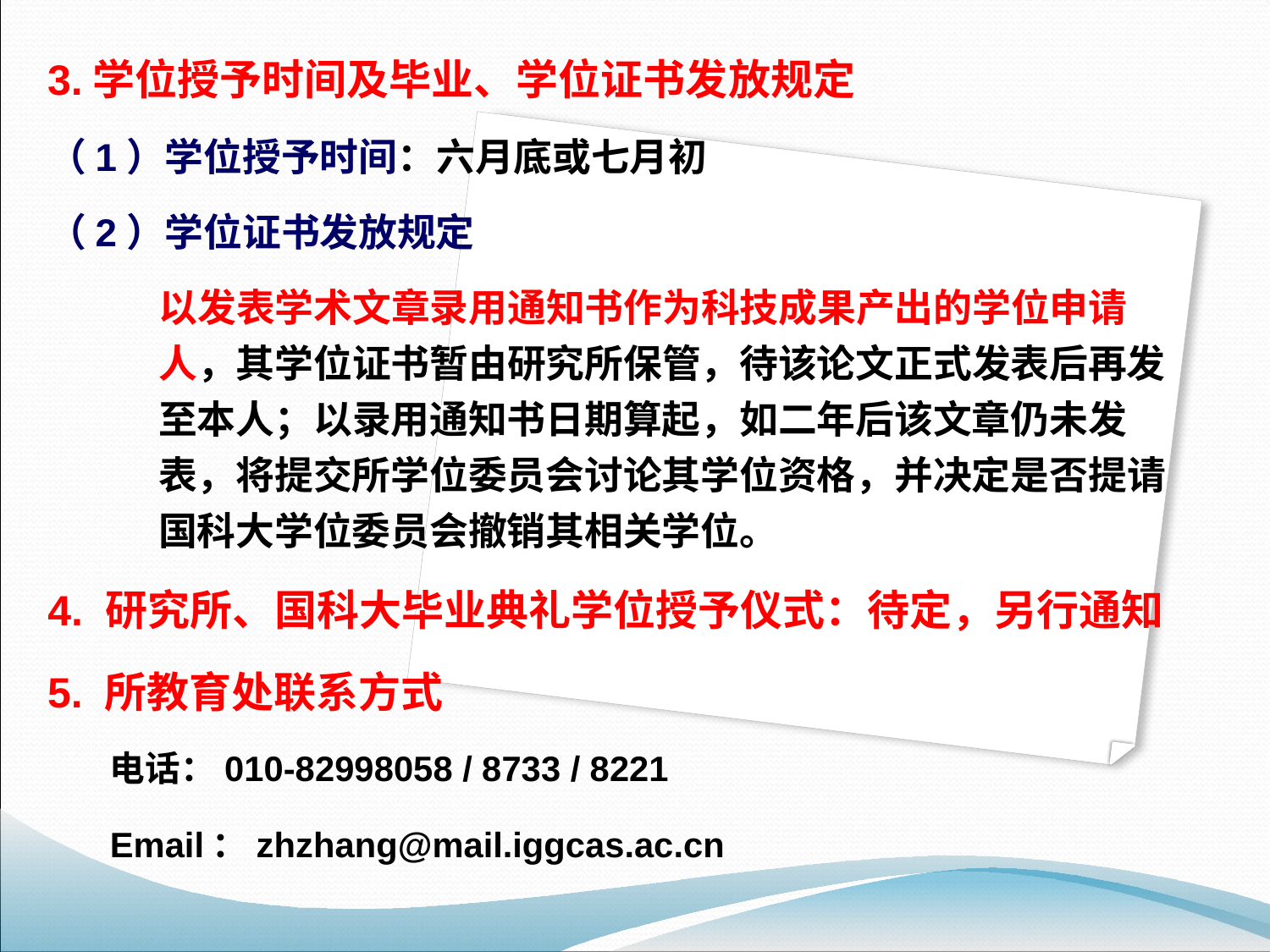

3.学位授予时间及毕业、学位证书发放规定
（1）学位授予时间：六月底或七月初
（2）学位证书发放规定
以发表学术文章录用通知书作为科技成果产出的学位申请人，其学位证书暂由研究所保管，待该论文正式发表后再发至本人；以录用通知书日期算起，如二年后该文章仍未发表，将提交所学位委员会讨论其学位资格，并决定是否提请国科大学位委员会撤销其相关学位。
4. 研究所、国科大毕业典礼学位授予仪式：待定，另行通知
5. 所教育处联系方式
电话：010-82998058 / 8733 / 8221
Email：zhzhang@mail.iggcas.ac.cn